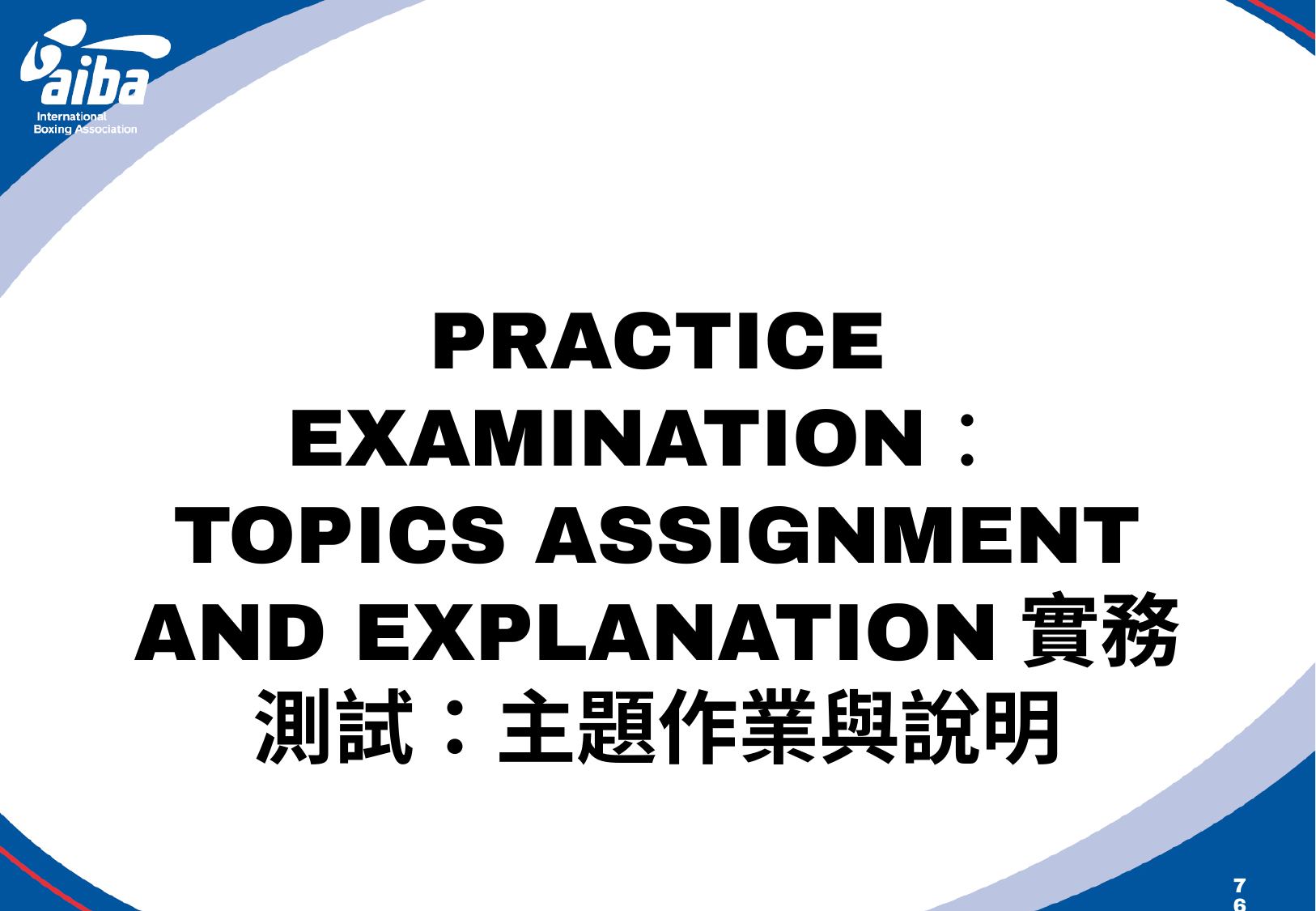

# PRACTICE EXAMINATION： TOPICS ASSIGNMENT AND EXPLANATION實務測試：主題作業與說明
76